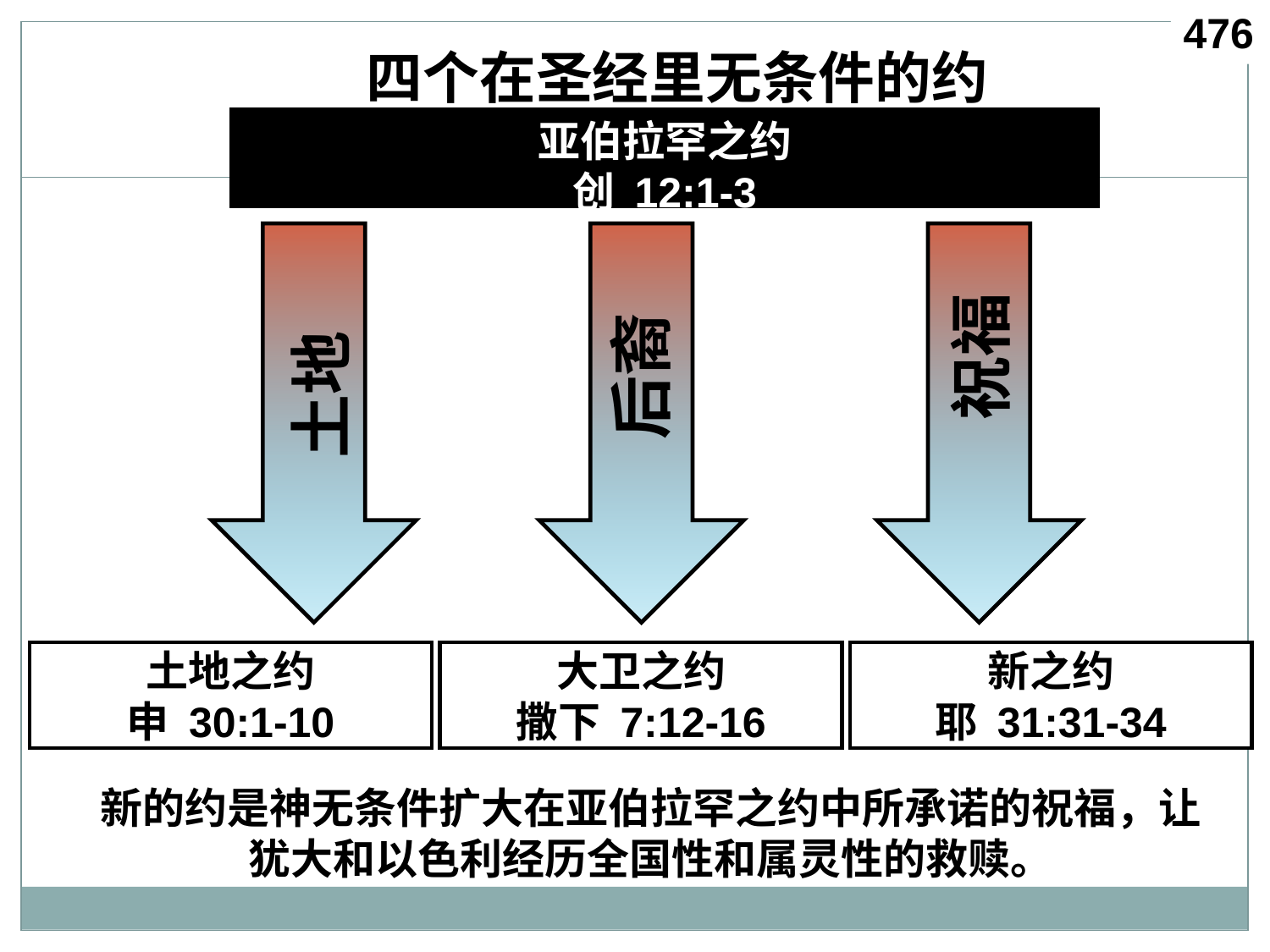

476
# 四个在圣经里无条件的约
亚伯拉罕之约
创 12:1-3

   祝福
后裔
土地
土地之约
申 30:1-10
大卫之约
撒下 7:12-16
新之约
耶 31:31-34
新的约是神无条件扩大在亚伯拉罕之约中所承诺的祝福，让
犹大和以色利经历全国性和属灵性的救赎。